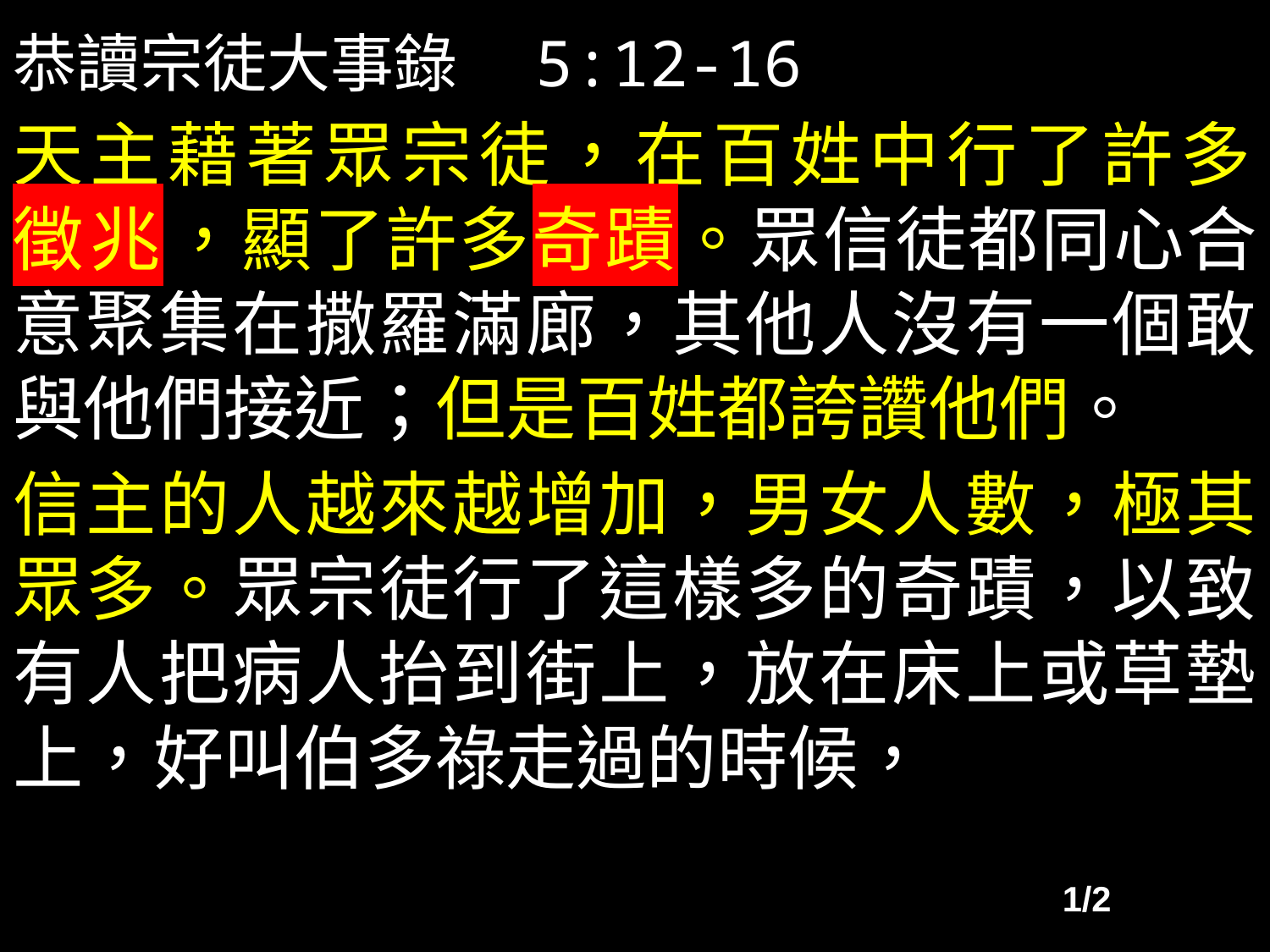

恭讀宗徒大事錄　5:12-16
天主藉著眾宗徒，在百姓中行了許多徵兆，顯了許多奇蹟。眾信徒都同心合意聚集在撒羅滿廊，其他人沒有一個敢與他們接近；但是百姓都誇讚他們。
信主的人越來越增加，男女人數，極其眾多。眾宗徒行了這樣多的奇蹟，以致有人把病人抬到街上，放在床上或草墊上，好叫伯多祿走過的時候，

1/2